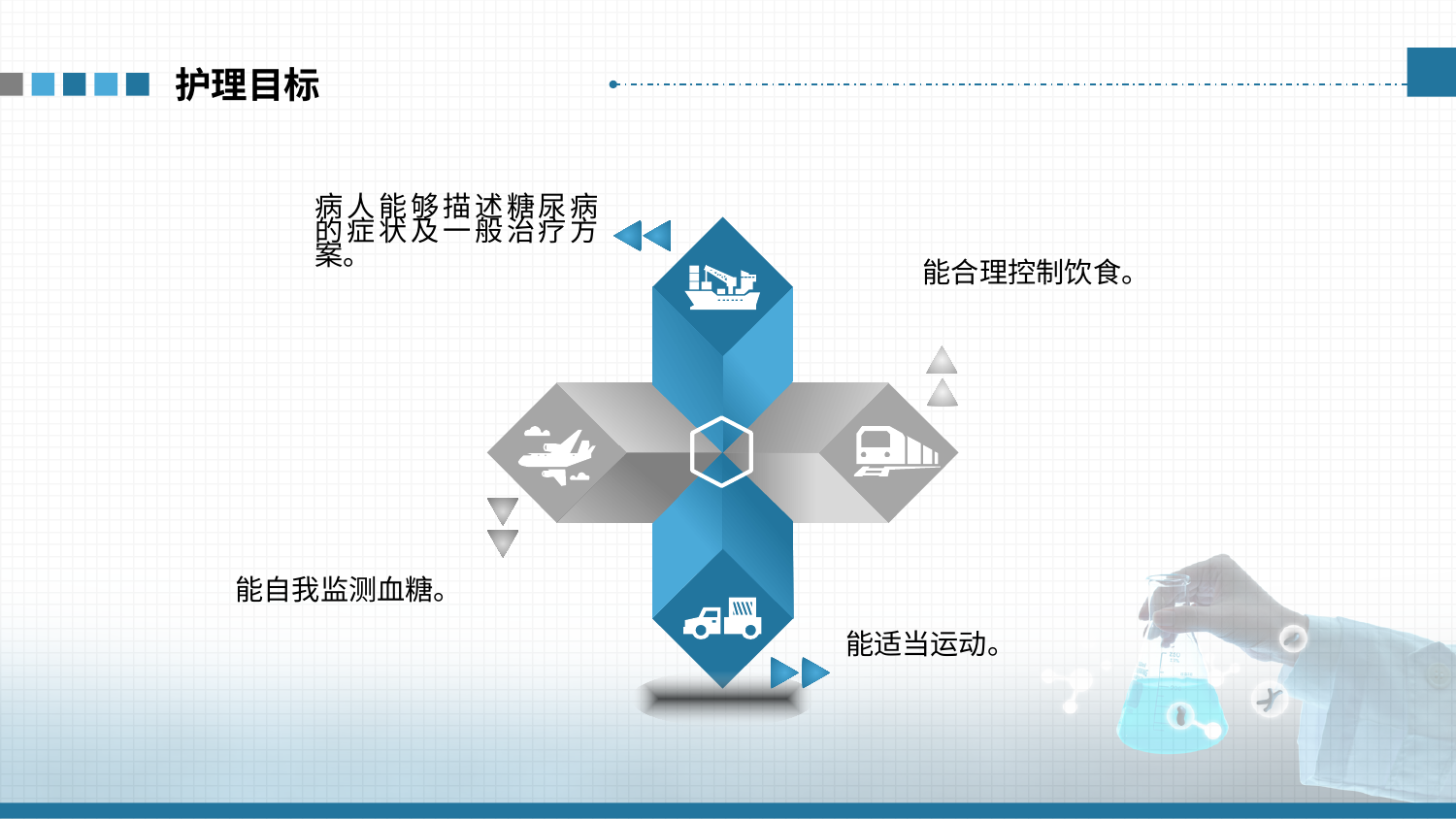

护理目标

病人能够描述糖尿病的症状及一般治疗方案。

能合理控制饮食。

能自我监测血糖。

能适当运动。